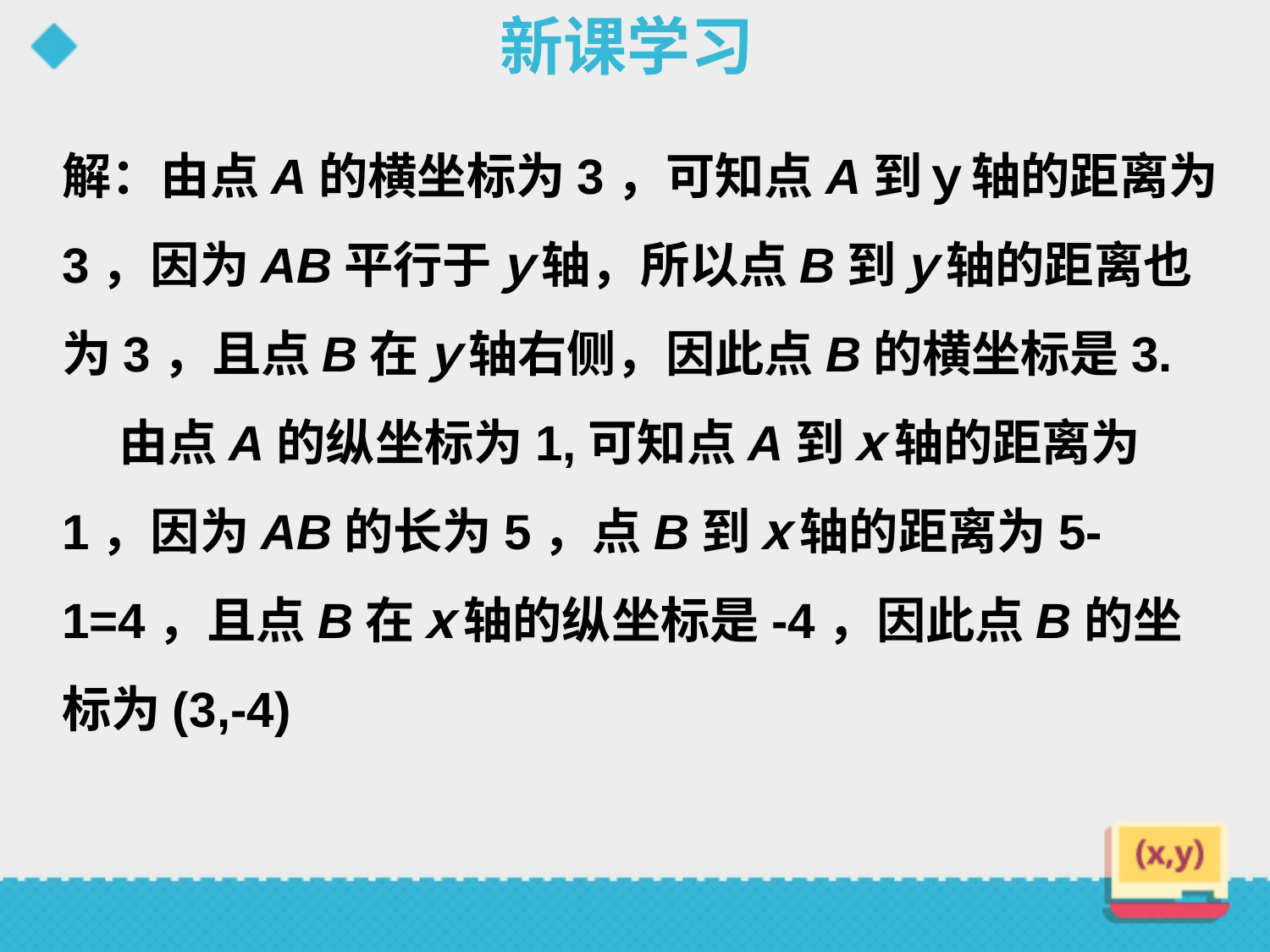

新课学习

解：由点A的横坐标为3，可知点A到ｙ轴的距离为3，因为AB平行于ｙ轴，所以点B到ｙ轴的距离也为3，且点B在ｙ轴右侧，因此点B的横坐标是3.
    由点A的纵坐标为1,可知点A到ｘ轴的距离为1，因为AB的长为5，点B到ｘ轴的距离为5-1=4，且点B在ｘ轴的纵坐标是-4，因此点B的坐标为(3,-4)